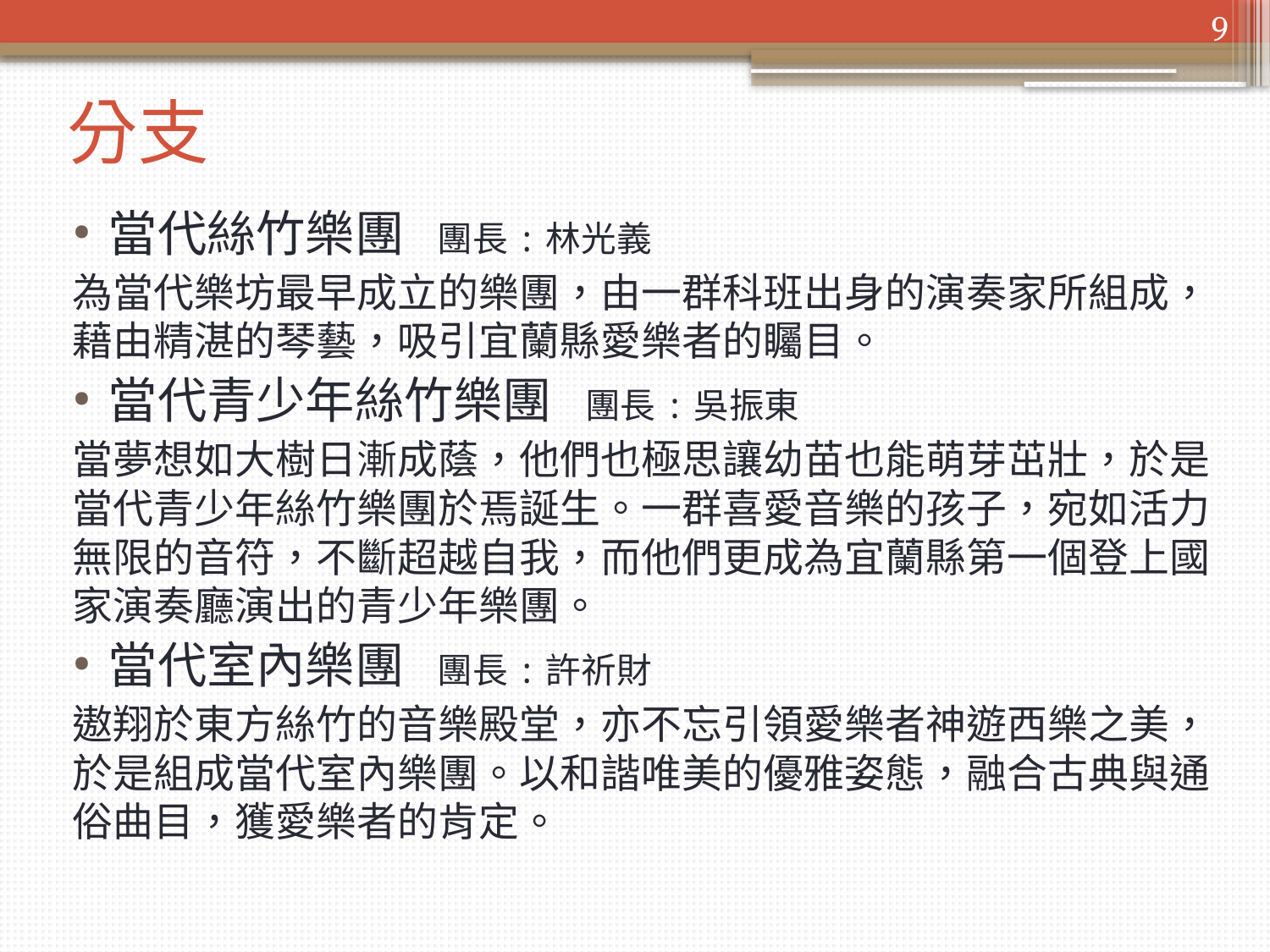

9
# 分支
當代絲竹樂團   團長:林光義
為當代樂坊最早成立的樂團，由一群科班出身的演奏家所組成，藉由精湛的琴藝，吸引宜蘭縣愛樂者的矚目。
當代青少年絲竹樂團   團長:吳振東
當夢想如大樹日漸成蔭，他們也極思讓幼苗也能萌芽茁壯，於是當代青少年絲竹樂團於焉誕生。一群喜愛音樂的孩子，宛如活力無限的音符，不斷超越自我，而他們更成為宜蘭縣第一個登上國家演奏廳演出的青少年樂團。
當代室內樂團   團長:許祈財
遨翔於東方絲竹的音樂殿堂，亦不忘引領愛樂者神遊西樂之美，於是組成當代室內樂團。以和諧唯美的優雅姿態，融合古典與通俗曲目，獲愛樂者的肯定。